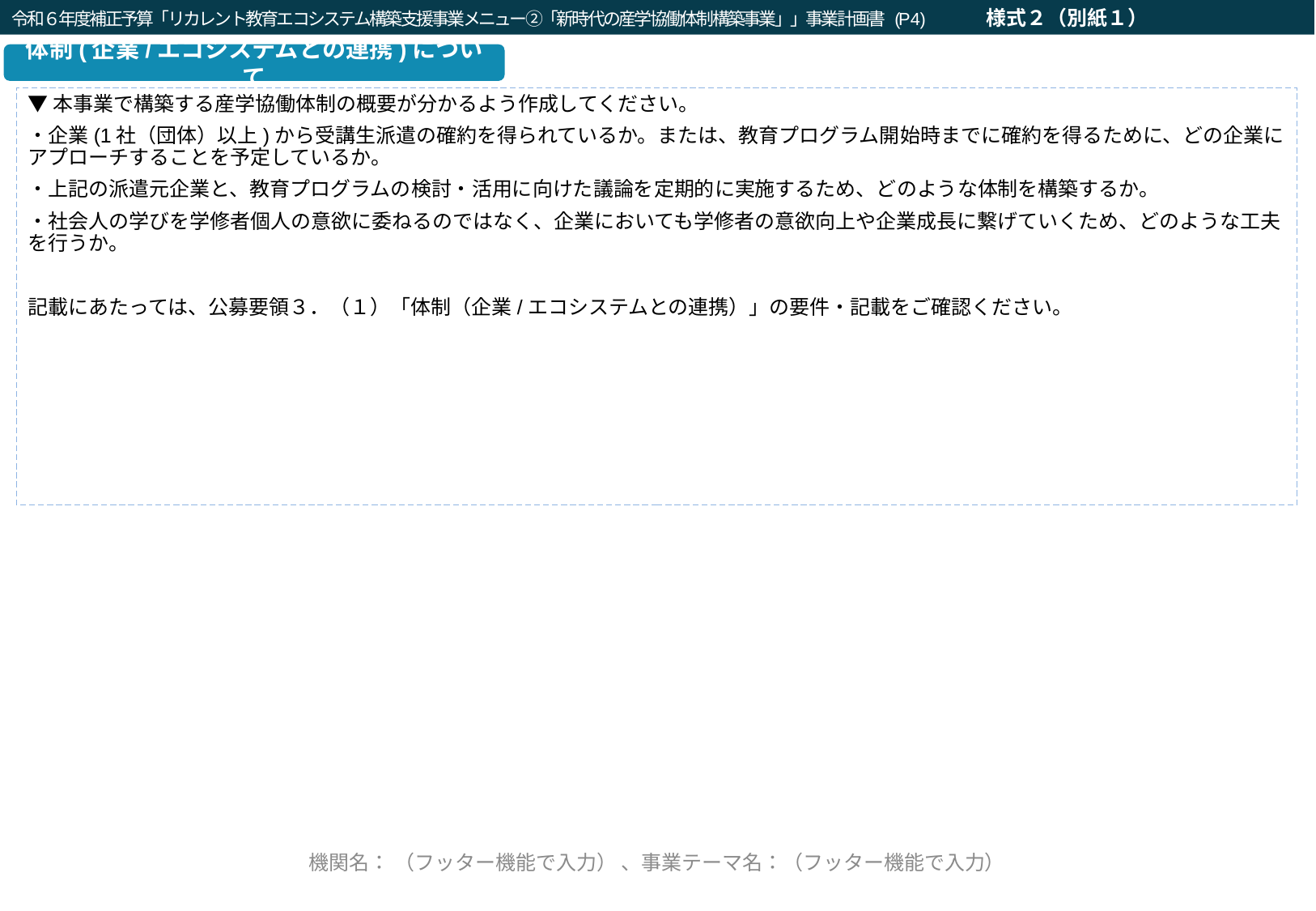

令和６年度補正予算「リカレント教育エコシステム構築支援事業メニュー②「新時代の産学協働体制構築事業」」事業計画書 (P4)　　　様式２（別紙１）
令和２年度「就職・転職支援のための大学リカレント教育推進事業（就職・転職支援のためのリカレント教育プログラムの開発・実施）」企画提案書（a：求職支援）(P4)
体制(企業/エコシステムとの連携)について
▼本事業で構築する産学協働体制の概要が分かるよう作成してください。
・企業(1社（団体）以上)から受講生派遣の確約を得られているか。または、教育プログラム開始時までに確約を得るために、どの企業にアプローチすることを予定しているか。
・上記の派遣元企業と、教育プログラムの検討・活用に向けた議論を定期的に実施するため、どのような体制を構築するか。
・社会人の学びを学修者個人の意欲に委ねるのではなく、企業においても学修者の意欲向上や企業成長に繋げていくため、どのような工夫を行うか。

記載にあたっては、公募要領３．（１）「体制（企業/エコシステムとの連携）」の要件・記載をご確認ください。

←フッターを以後のページ全てに必ず記入
機関名： （フッター機能で入力） 、事業テーマ名：（フッター機能で入力）